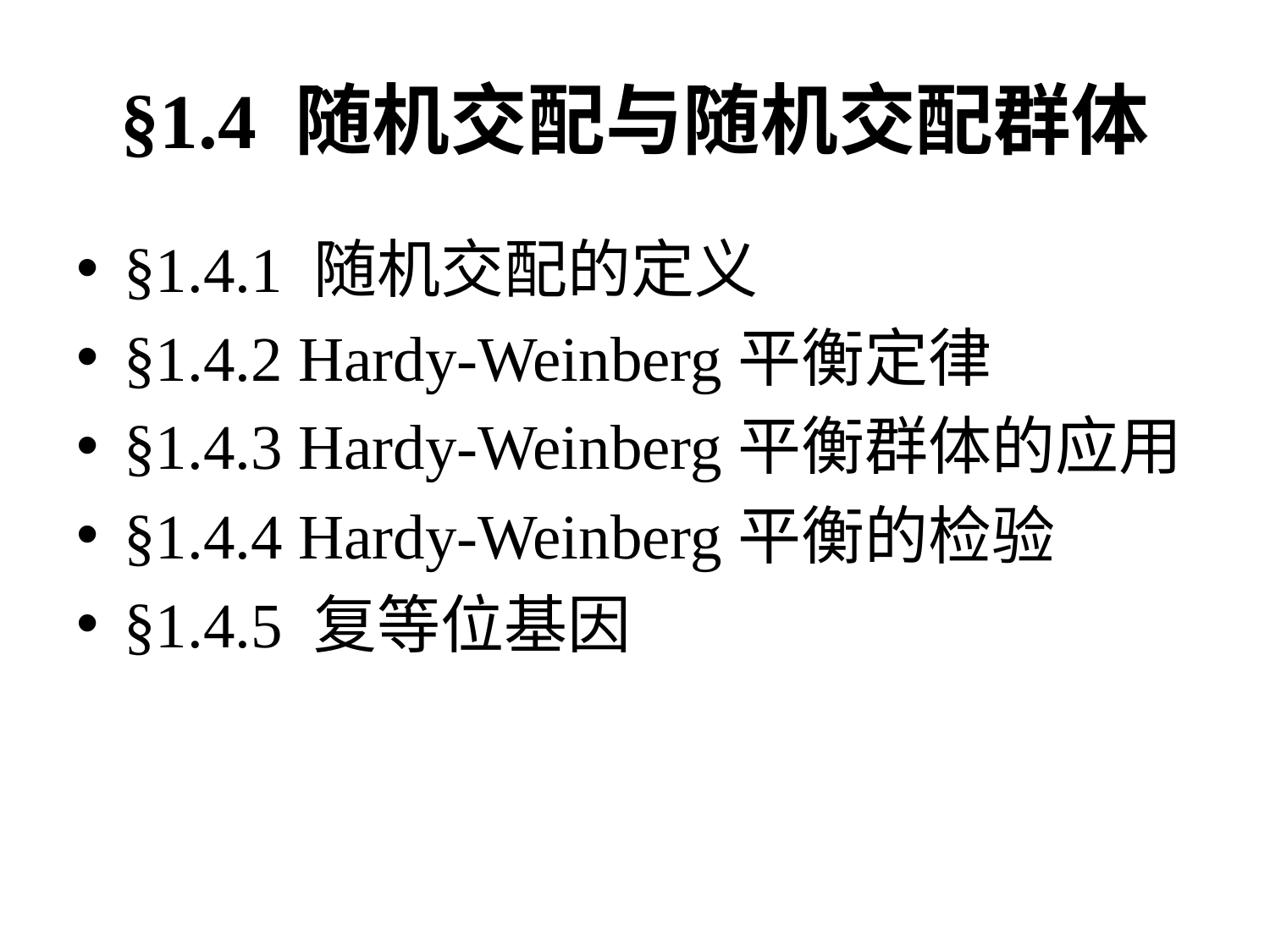

# §1.4 随机交配与随机交配群体
§1.4.1 随机交配的定义
§1.4.2 Hardy-Weinberg平衡定律
§1.4.3 Hardy-Weinberg平衡群体的应用
§1.4.4 Hardy-Weinberg平衡的检验
§1.4.5 复等位基因